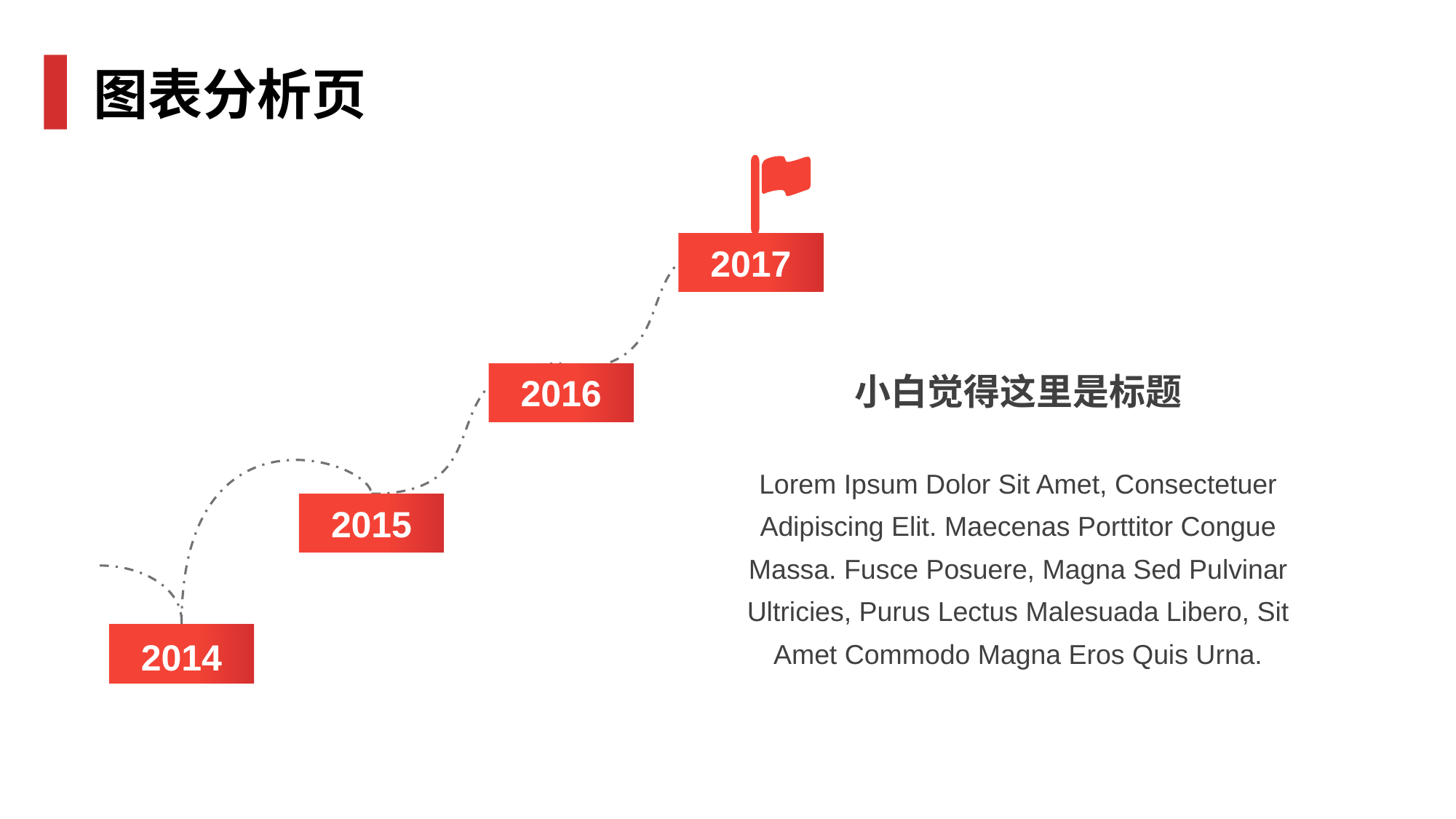

图表分析页

2017
小白觉得这里是标题

2016
Lorem Ipsum Dolor Sit Amet, Consectetuer Adipiscing Elit. Maecenas Porttitor Congue Massa. Fusce Posuere, Magna Sed Pulvinar Ultricies, Purus Lectus Malesuada Libero, Sit Amet Commodo Magna Eros Quis Urna.

2015

2014